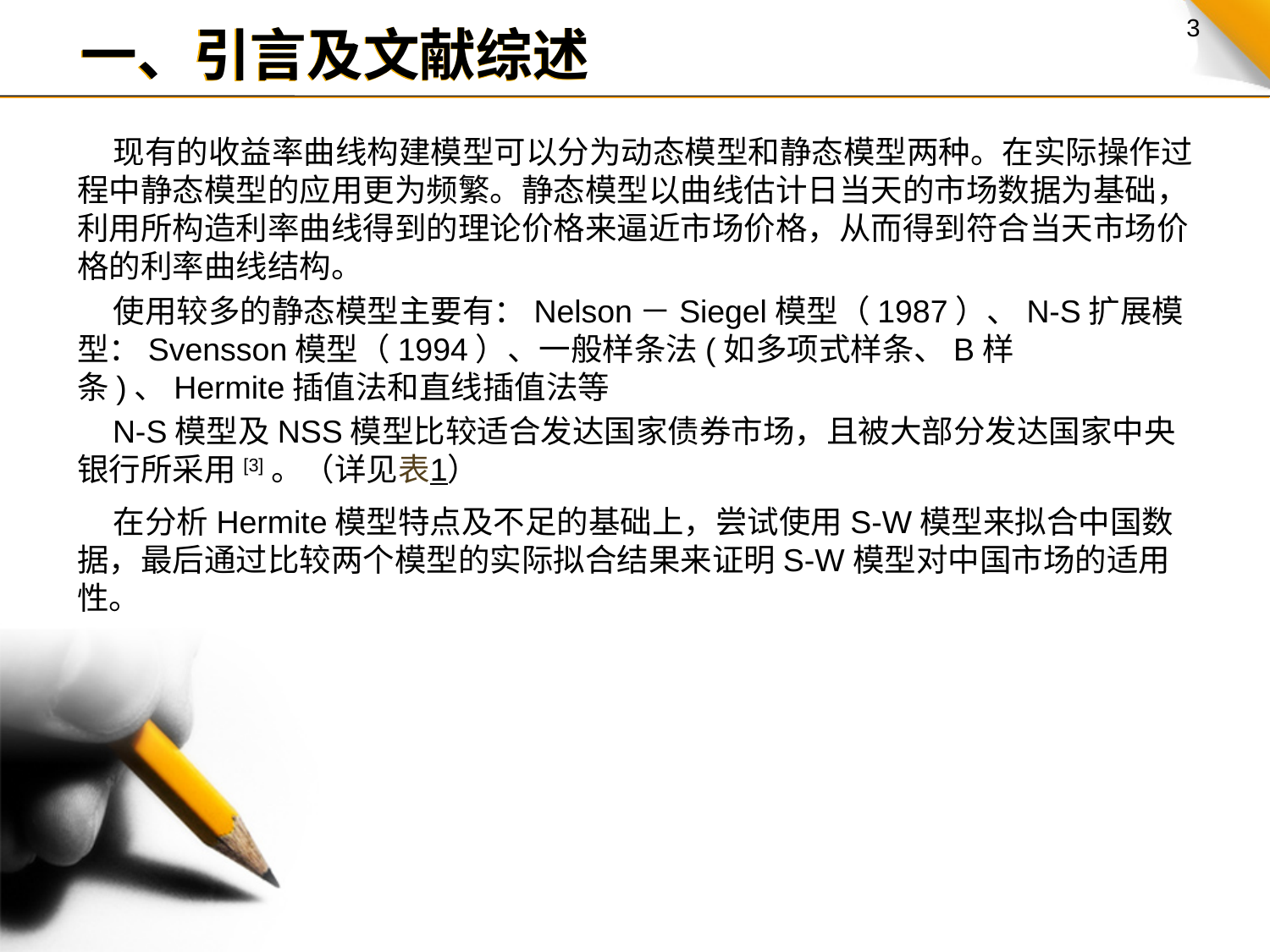

一、引言及文献综述
    现有的收益率曲线构建模型可以分为动态模型和静态模型两种。在实际操作过程中静态模型的应用更为频繁。静态模型以曲线估计日当天的市场数据为基础，利用所构造利率曲线得到的理论价格来逼近市场价格，从而得到符合当天市场价格的利率曲线结构。
    使用较多的静态模型主要有：Nelson－Siegel模型（1987）、N-S扩展模型：Svensson模型（1994）、一般样条法(如多项式样条、B样条)、Hermite插值法和直线插值法等
    N-S模型及NSS模型比较适合发达国家债券市场，且被大部分发达国家中央银行所采用[3]。（详见表1）
    在分析Hermite模型特点及不足的基础上，尝试使用S-W模型来拟合中国数据，最后通过比较两个模型的实际拟合结果来证明S-W模型对中国市场的适用性。